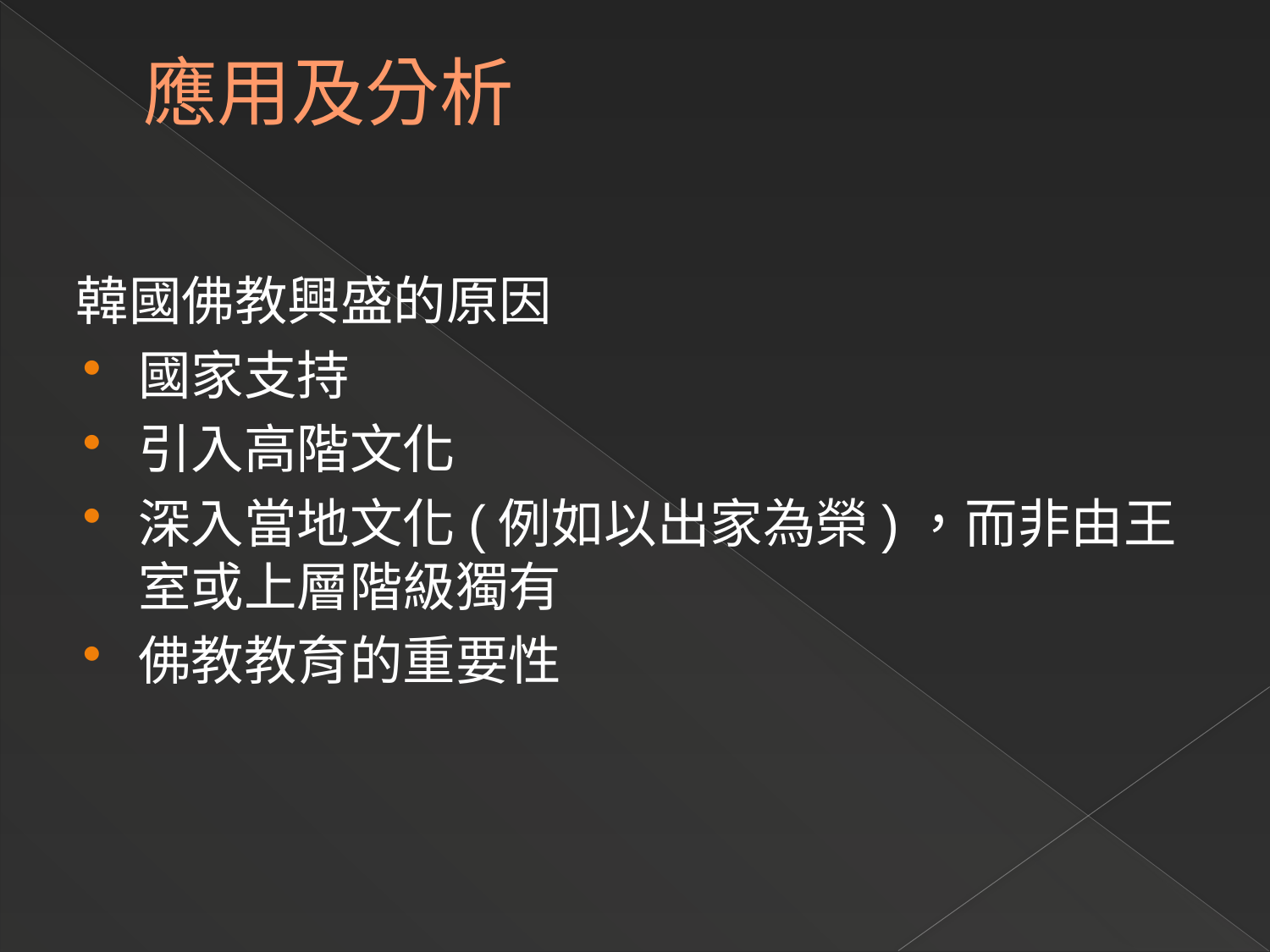

# 應用及分析
韓國佛教興盛的原因
國家支持
引入高階文化
深入當地文化(例如以出家為榮)，而非由王室或上層階級獨有
佛教教育的重要性